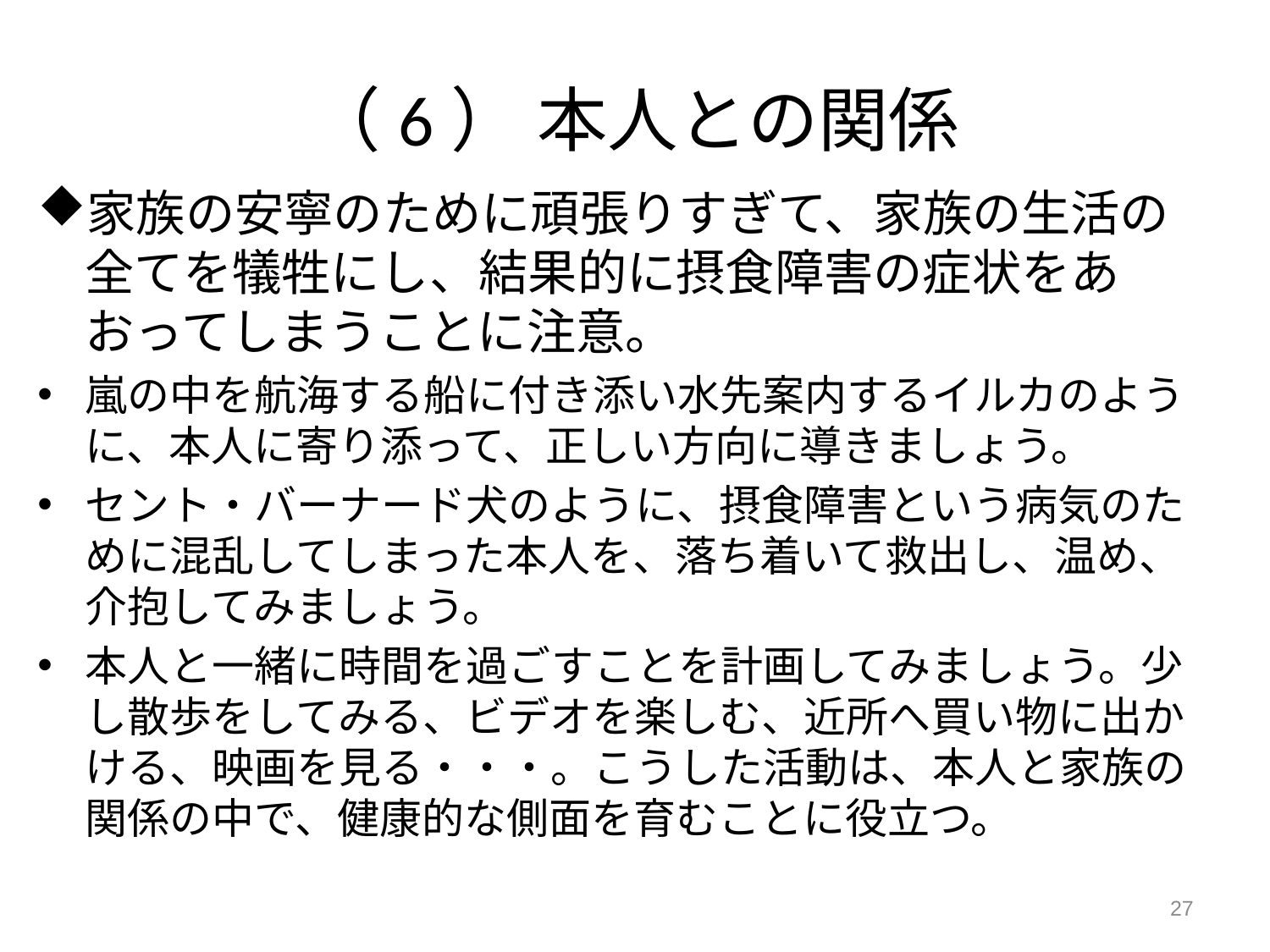

# （6） 本人との関係
家族の安寧のために頑張りすぎて、家族の生活の全てを犠牲にし、結果的に摂食障害の症状をあおってしまうことに注意。
嵐の中を航海する船に付き添い水先案内するイルカのように、本人に寄り添って、正しい方向に導きましょう。
セント・バーナード犬のように、摂食障害という病気のために混乱してしまった本人を、落ち着いて救出し、温め、介抱してみましょう。
本人と一緒に時間を過ごすことを計画してみましょう。少し散歩をしてみる、ビデオを楽しむ、近所へ買い物に出かける、映画を見る・・・。こうした活動は、本人と家族の関係の中で、健康的な側面を育むことに役立つ。

27